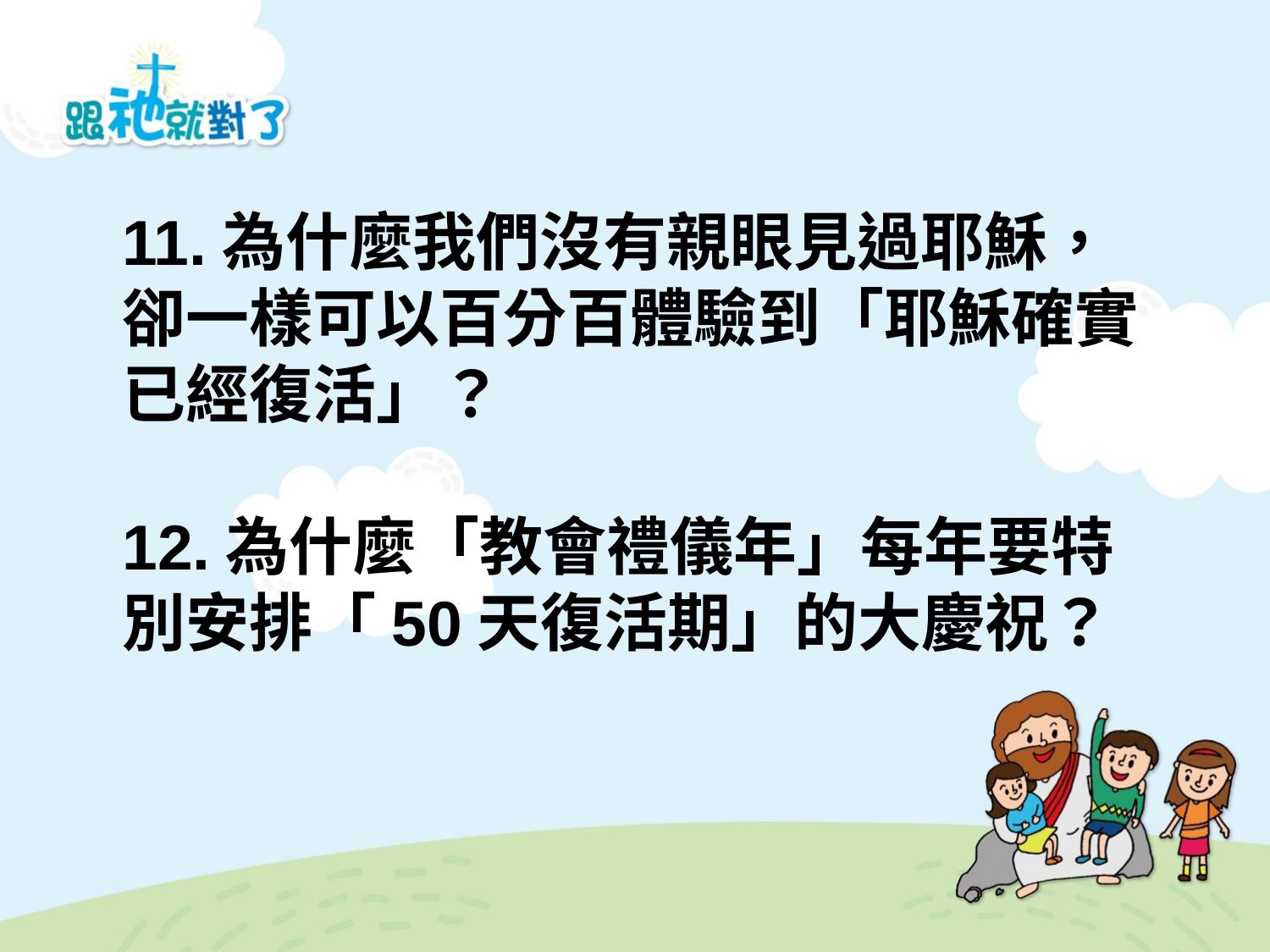

11.為什麼我們沒有親眼見過耶穌，卻一樣可以百分百體驗到「耶穌確實已經復活」？

12.為什麼「教會禮儀年」每年要特別安排「50天復活期」的大慶祝？